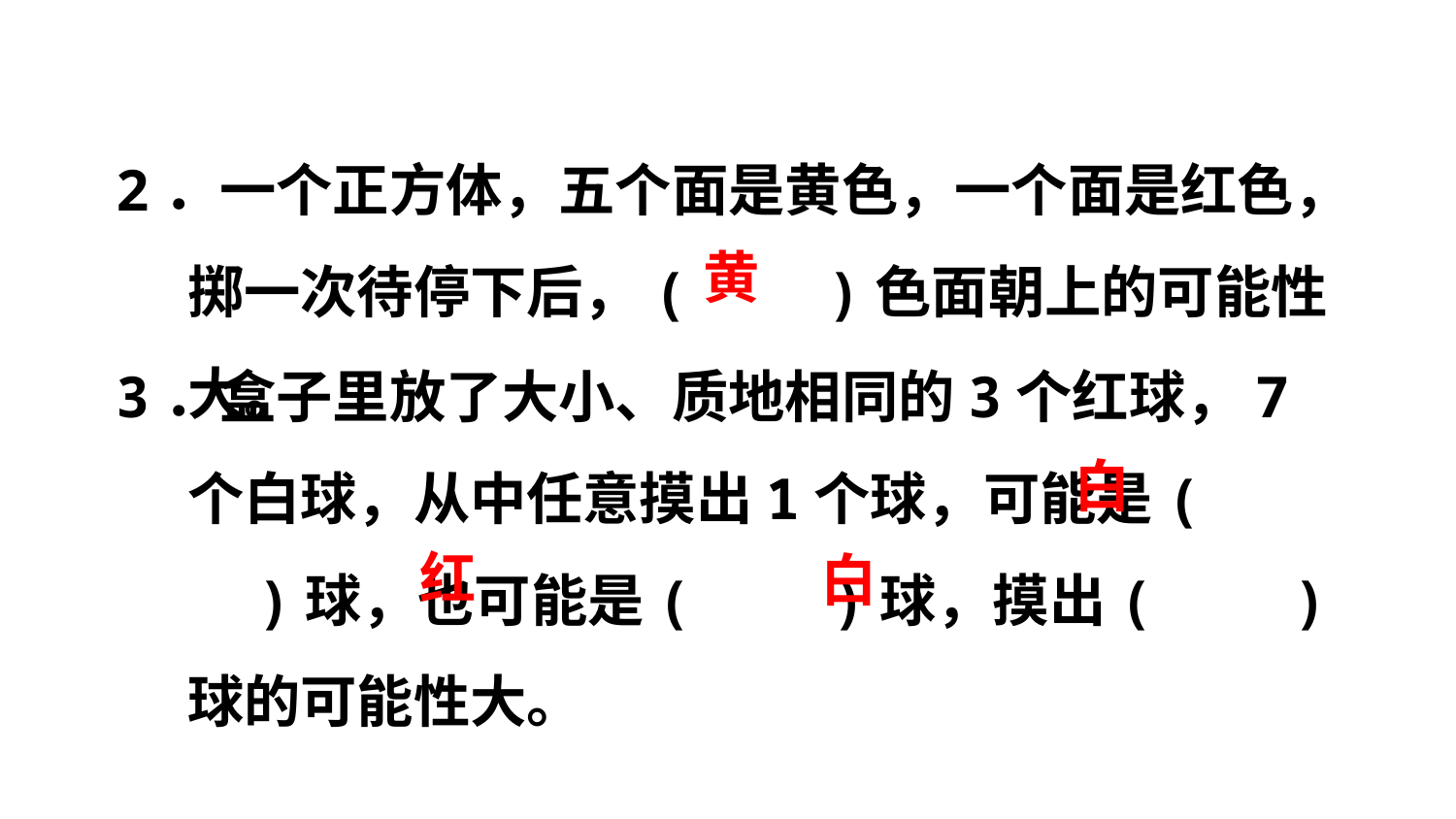

2．一个正方体，五个面是黄色，一个面是红色，掷一次待停下后，(　　)色面朝上的可能性大。
黄
3．盒子里放了大小、质地相同的3个红球，7个白球，从中任意摸出1个球，可能是(　　)球，也可能是(　　)球，摸出(　　)球的可能性大。
白
红
白